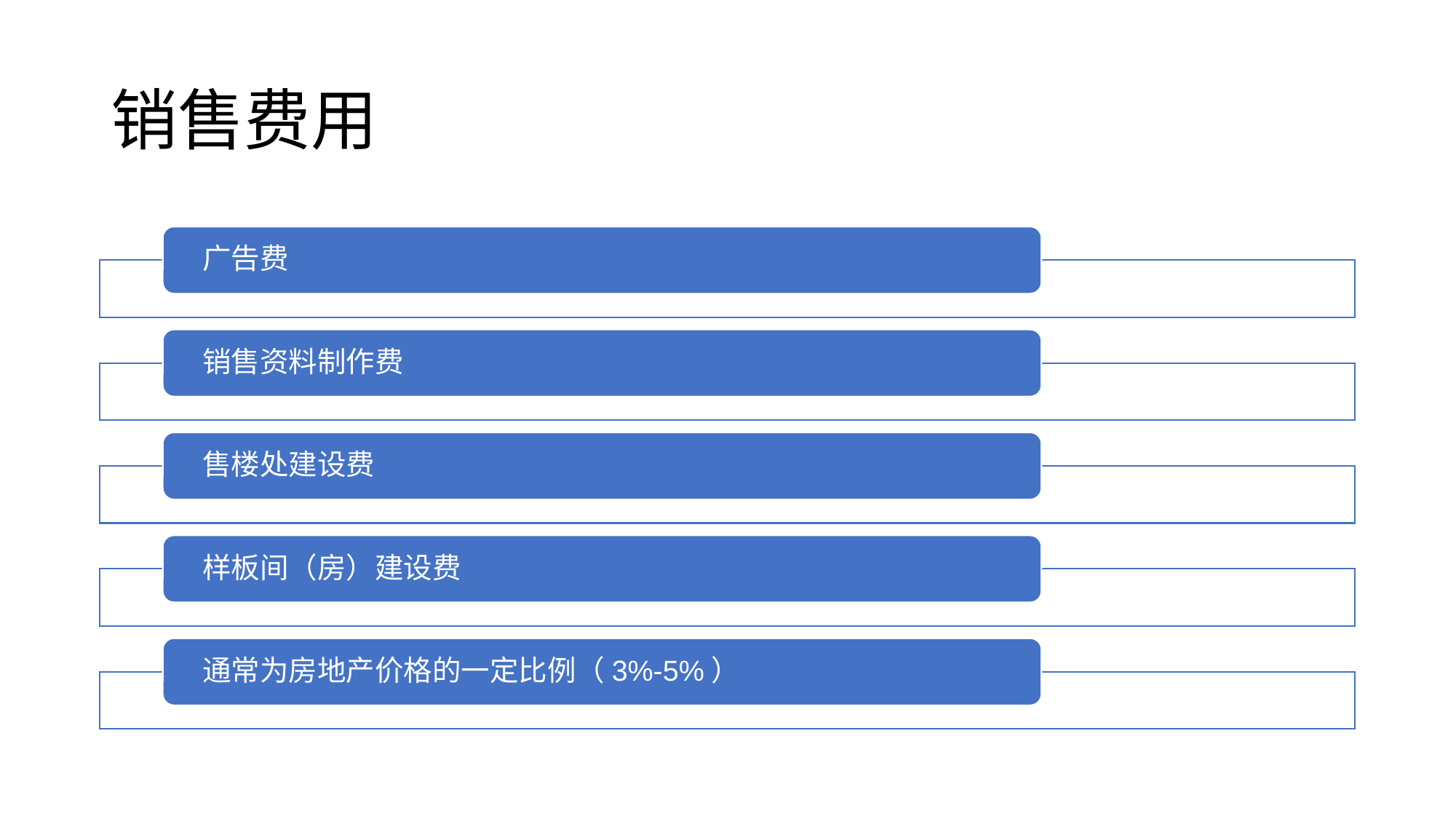

# 销售费用
广告费
销售资料制作费
售楼处建设费
样板间（房）建设费
通常为房地产价格的一定比例（3%-5%）